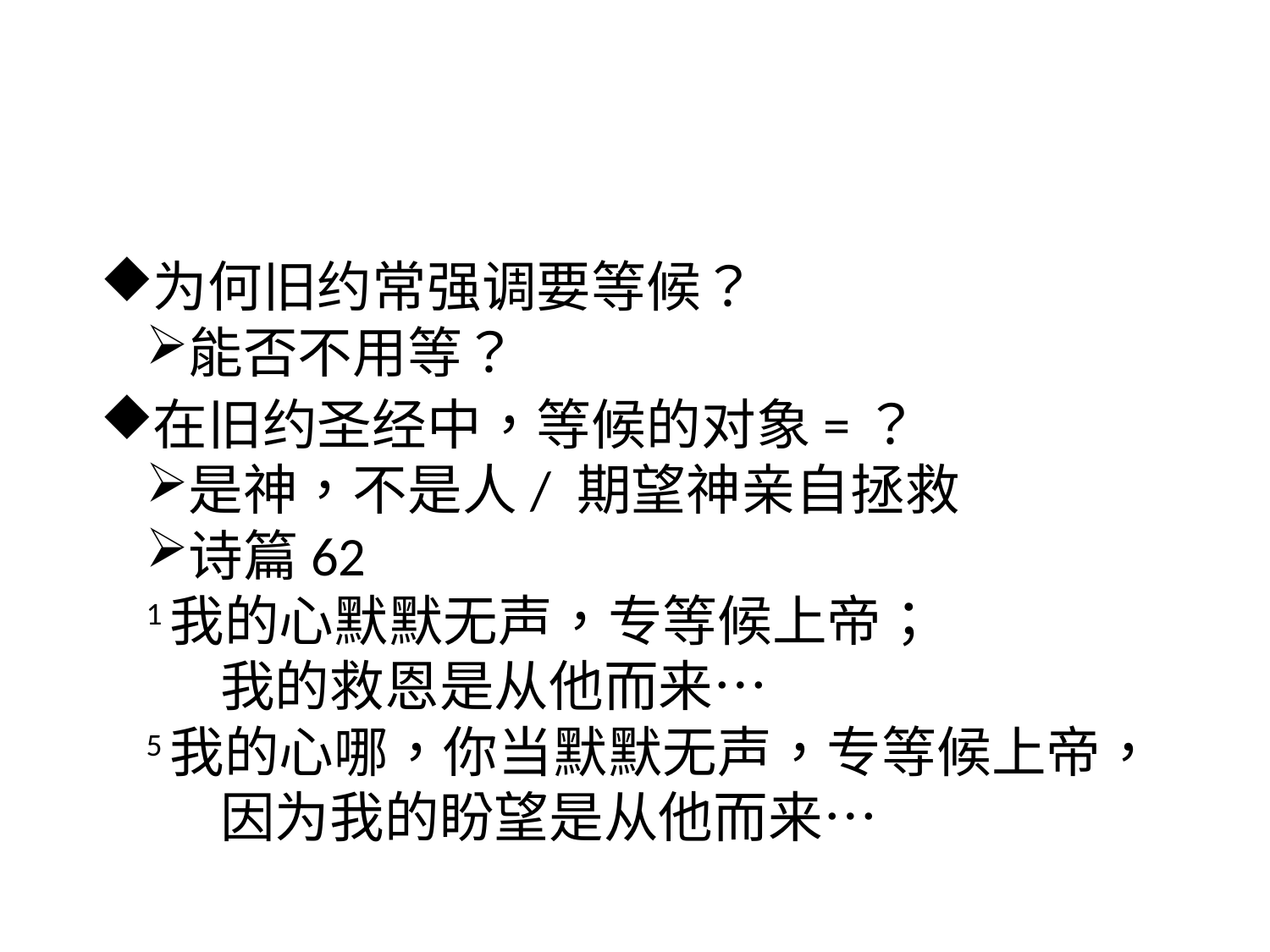

#
为何旧约常强调要等候？
能否不用等？
在旧约圣经中，等候的对象=？
是神，不是人/ 期望神亲自拯救
诗篇62
1我的心默默无声，专等候上帝；
     我的救恩是从他而来…
5我的心哪，你当默默无声，专等候上帝，
     因为我的盼望是从他而来…